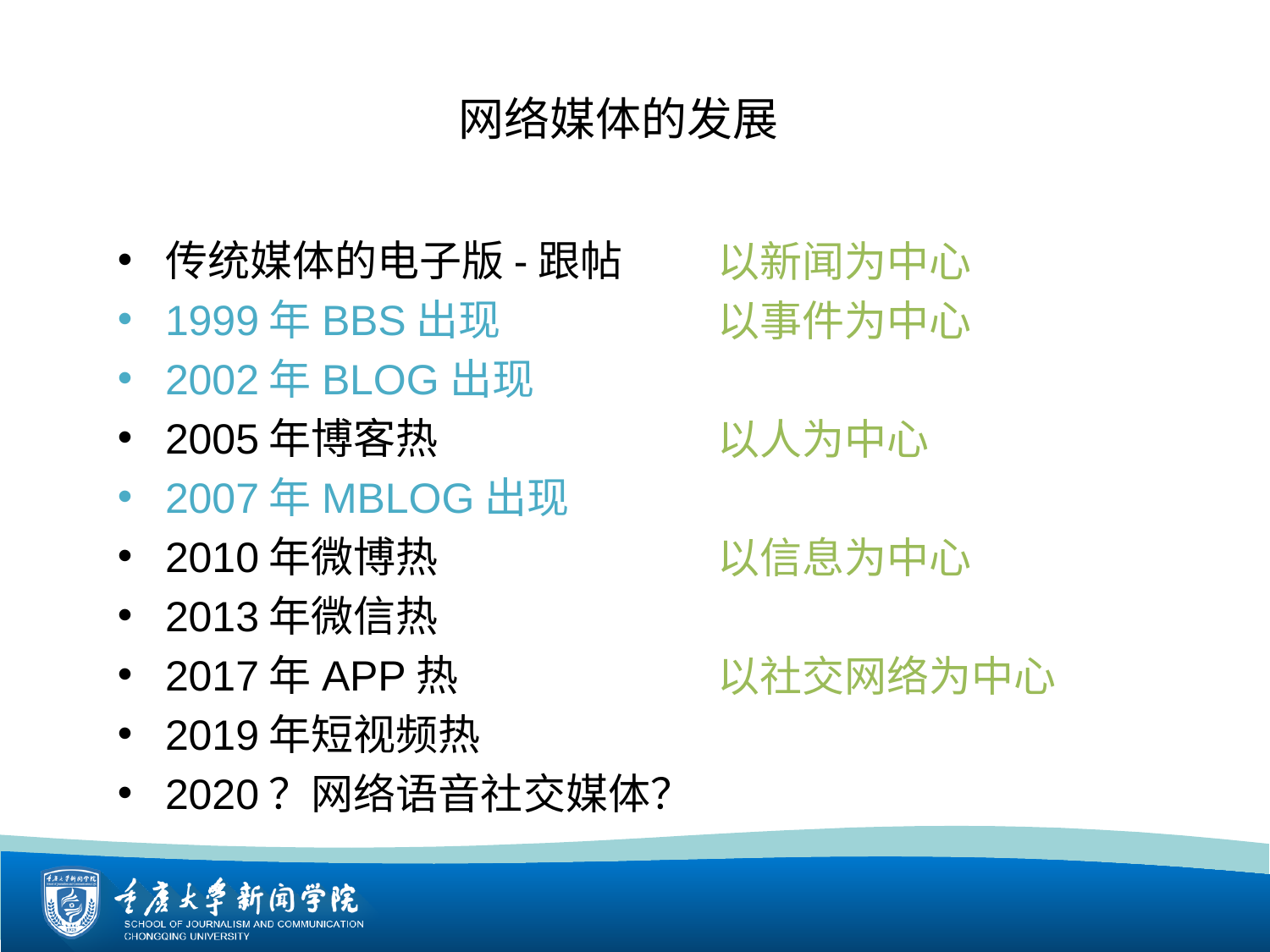

网络媒体的发展

以新闻为中心
以事件为中心

以人为中心

以信息为中心

以社交网络为中心

传统媒体的电子版-跟帖
1999年BBS出现
2002年BLOG出现
2005年博客热
2007年MBLOG出现
2010年微博热
2013年微信热
2017年APP热
2019年短视频热
2020？网络语音社交媒体？